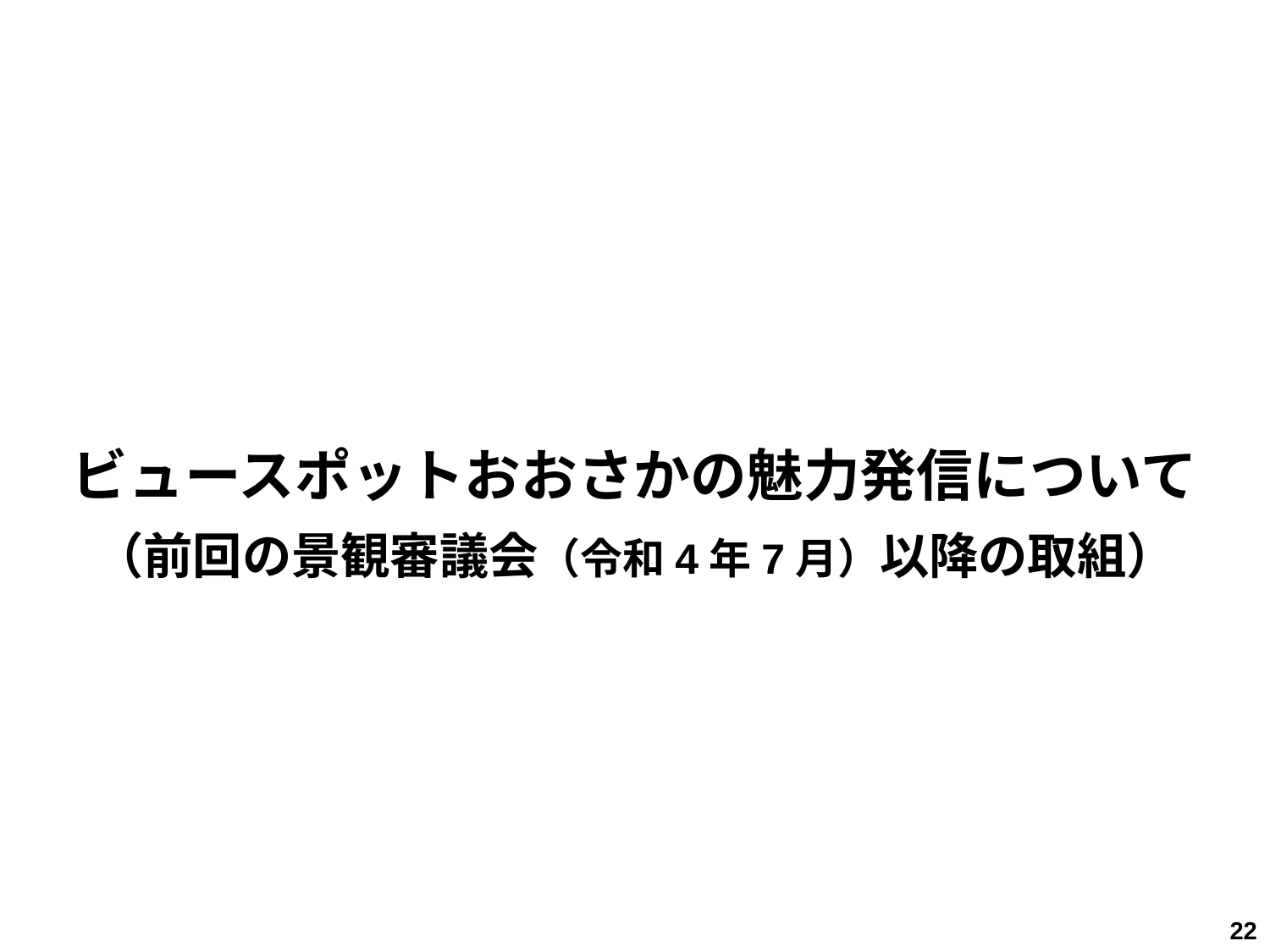

ビュースポットおおさかの魅力発信について
（前回の景観審議会（令和4年7月）以降の取組）
22